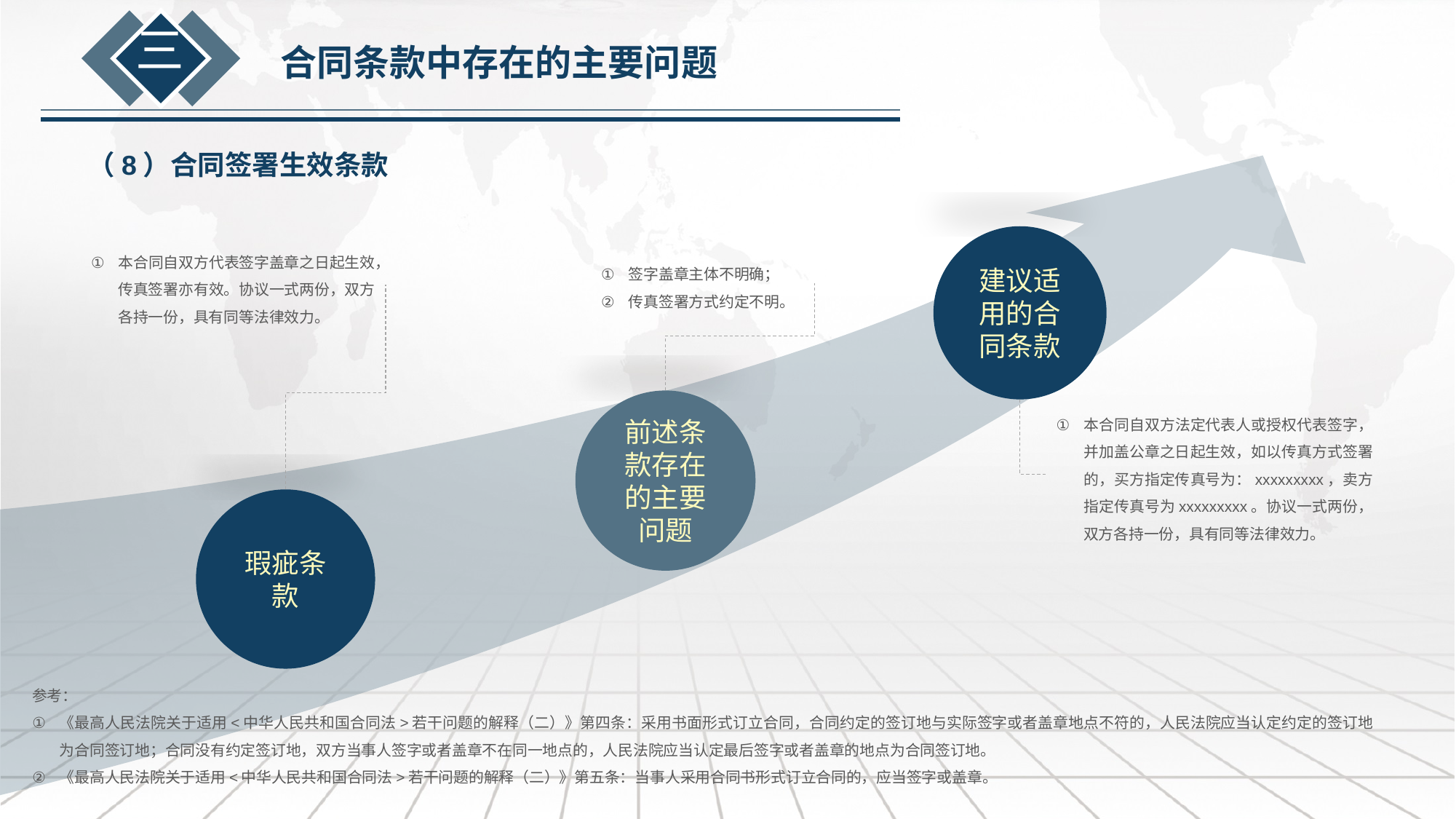

三

合同条款中存在的主要问题
（8）合同签署生效条款

建议适用的合同条款
本合同自双方代表签字盖章之日起生效，传真签署亦有效。协议一式两份，双方各持一份，具有同等法律效力。
签字盖章主体不明确；
传真签署方式约定不明。
前述条款存在的主要问题
本合同自双方法定代表人或授权代表签字，并加盖公章之日起生效，如以传真方式签署的，买方指定传真号为：xxxxxxxxx，卖方指定传真号为xxxxxxxxx。协议一式两份，双方各持一份，具有同等法律效力。
瑕疵条款
参考：
《最高人民法院关于适用<中华人民共和国合同法>若干问题的解释（二）》第四条：采用书面形式订立合同，合同约定的签订地与实际签字或者盖章地点不符的，人民法院应当认定约定的签订地为合同签订地；合同没有约定签订地，双方当事人签字或者盖章不在同一地点的，人民法院应当认定最后签字或者盖章的地点为合同签订地。
《最高人民法院关于适用<中华人民共和国合同法>若干问题的解释（二）》第五条：当事人采用合同书形式订立合同的，应当签字或盖章。